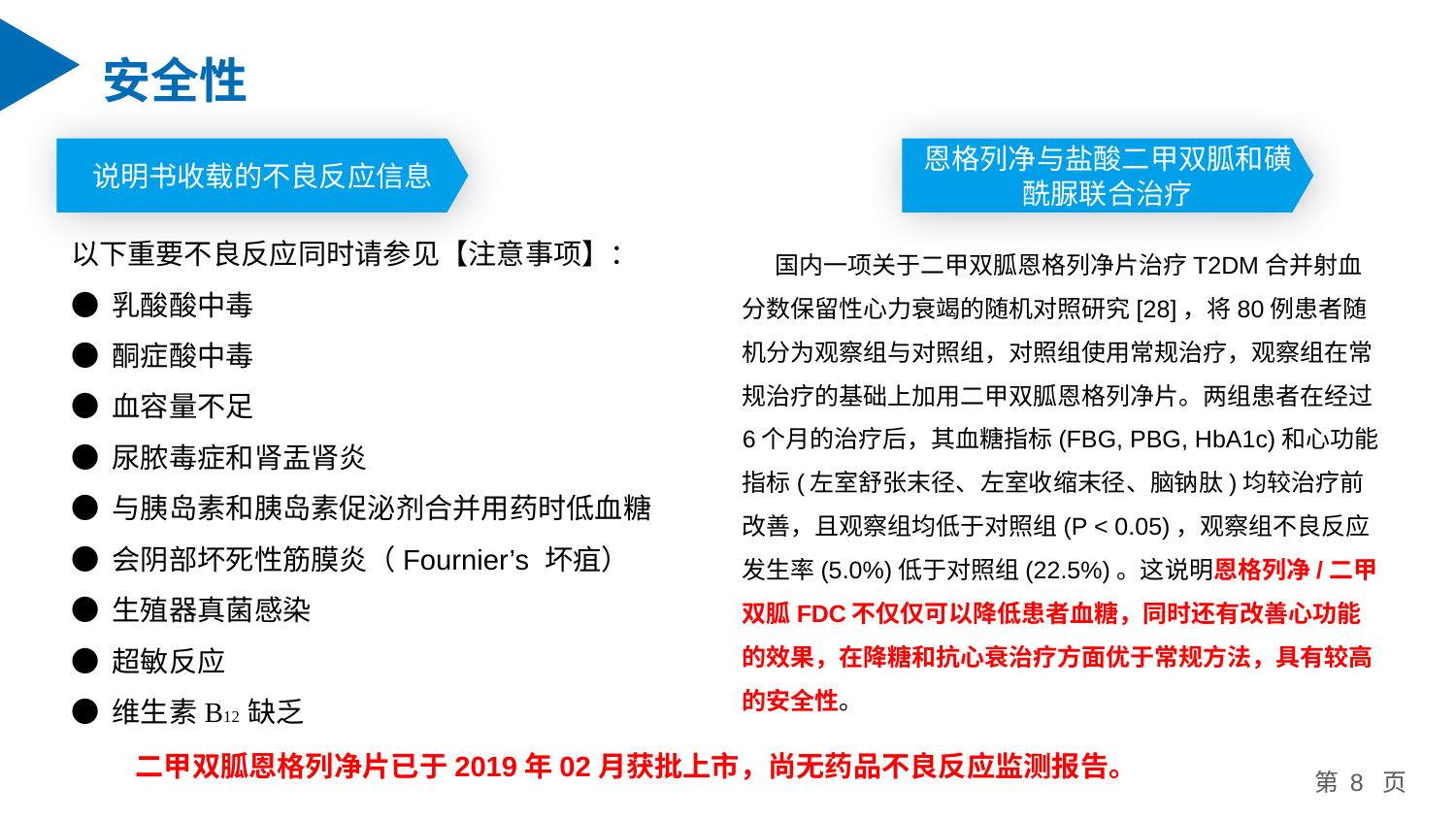

安全性

说明书收载的不良反应信息
恩格列净与盐酸二甲双胍和磺酰脲联合治疗
以下重要不良反应同时请参见【注意事项】：
● 乳酸酸中毒
● 酮症酸中毒
● 血容量不足
● 尿脓毒症和肾盂肾炎
● 与胰岛素和胰岛素促泌剂合并用药时低血糖
● 会阴部坏死性筋膜炎（Fournier’s 坏疽）
● 生殖器真菌感染
● 超敏反应
● 维生素B12 缺乏
     国内一项关于二甲双胍恩格列净片治疗T2DM合并射血分数保留性心力衰竭的随机对照研究[28]，将80例患者随机分为观察组与对照组，对照组使用常规治疗，观察组在常规治疗的基础上加用二甲双胍恩格列净片。两组患者在经过6个月的治疗后，其血糖指标(FBG, PBG, HbA1c)和心功能指标(左室舒张末径、左室收缩末径、脑钠肽)均较治疗前改善，且观察组均低于对照组(P < 0.05)，观察组不良反应发生率(5.0%)低于对照组(22.5%)。这说明恩格列净/二甲双胍FDC不仅仅可以降低患者血糖，同时还有改善心功能的效果，在降糖和抗心衰治疗方面优于常规方法，具有较高的安全性。
二甲双胍恩格列净片已于2019年02月获批上市，尚无药品不良反应监测报告。